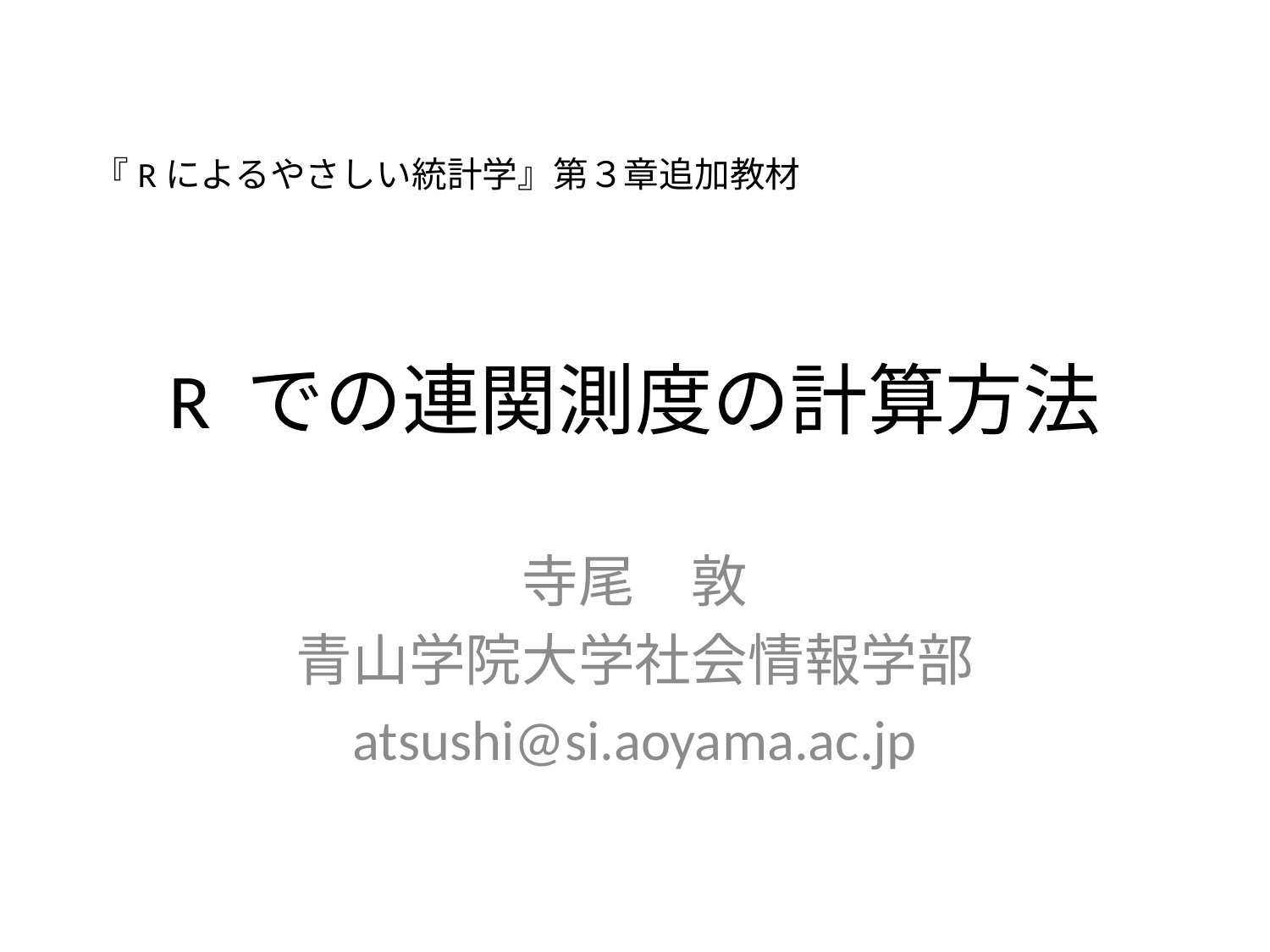

『Rによるやさしい統計学』第３章追加教材
# R での連関測度の計算方法
寺尾　敦
青山学院大学社会情報学部
atsushi@si.aoyama.ac.jp